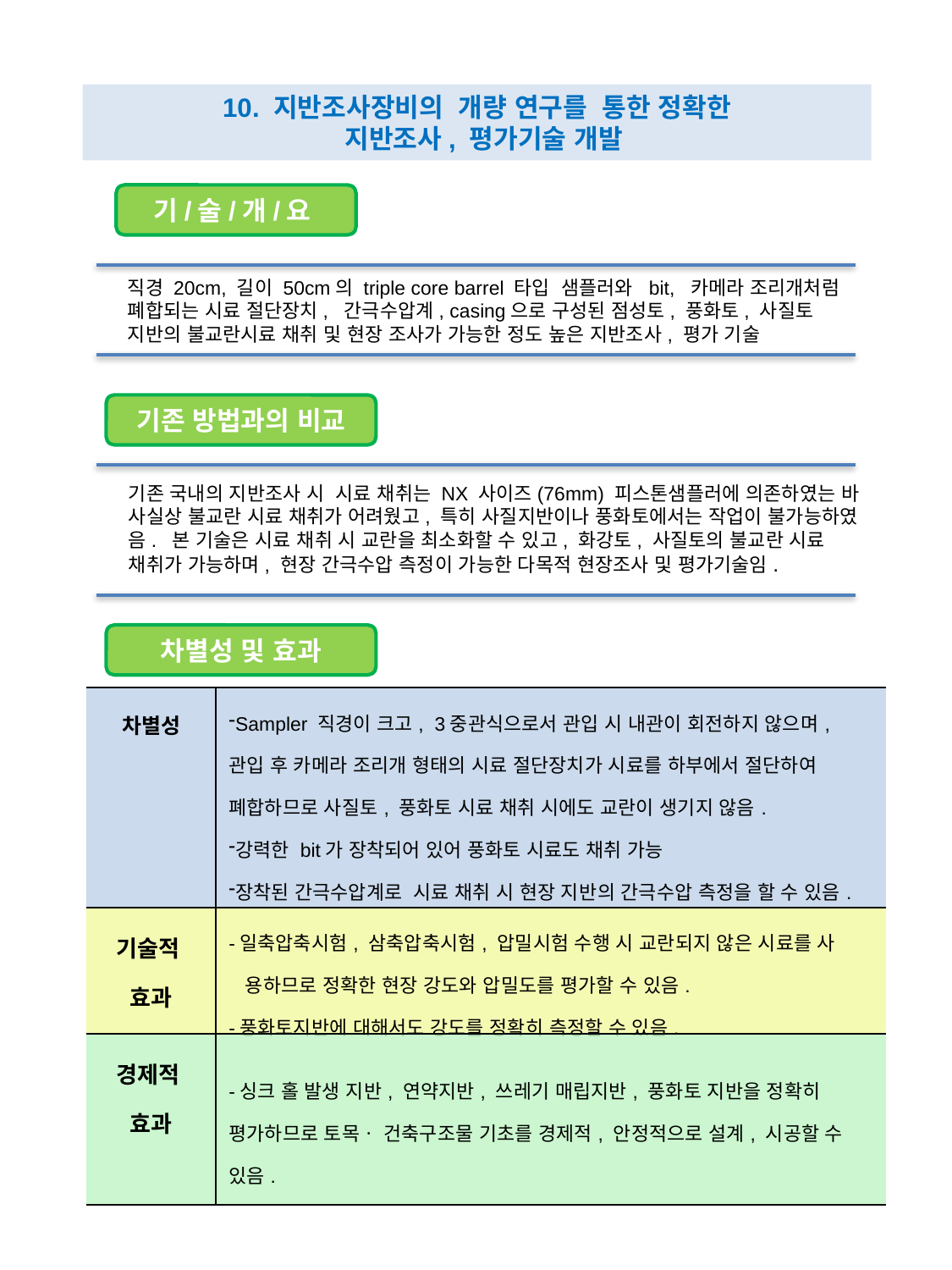

10. 지반조사장비의  개량 연구를  통한 정확한
 지반조사, 평가기술 개발
기/술/개/요
직경 20cm, 길이 50cm의 triple core barrel 타입  샘플러와  bit,  카메라 조리개처럼 폐합되는 시료 절단장치,  간극수압계, casing으로 구성된 점성토, 풍화토, 사질토 지반의 불교란시료 채취 및 현장 조사가 가능한 정도 높은 지반조사, 평가 기술

기존 방법과의 비교

기존 국내의 지반조사 시  시료 채취는 NX 사이즈(76mm) 피스톤샘플러에 의존하였는 바 사실상 불교란 시료 채취가 어려웠고, 특히 사질지반이나 풍화토에서는 작업이 불가능하였음.  본 기술은 시료 채취 시 교란을 최소화할 수 있고, 화강토, 사질토의 불교란 시료 채취가 가능하며, 현장 간극수압 측정이 가능한 다목적 현장조사 및 평가기술임.

차별성 및 효과
| 차별성 | Sampler 직경이 크고, 3중관식으로서 관입 시 내관이 회전하지 않으며, 관입 후 카메라 조리개 형태의 시료 절단장치가 시료를 하부에서 절단하여 폐합하므로 사질토, 풍화토 시료 채취 시에도 교란이 생기지 않음. 강력한 bit가 장착되어 있어 풍화토 시료도 채취 가능 장착된 간극수압계로 시료 채취 시 현장 지반의 간극수압 측정을 할 수 있음. |
| --- | --- |
| 기술적 효과 | -일축압축시험, 삼축압축시험, 압밀시험 수행 시 교란되지 않은 시료를 사 용하므로 정확한 현장 강도와 압밀도를 평가할 수 있음. -풍화토지반에 대해서도 강도를 정확히 측정할 수 있음. |
| 경제적 효과 | -싱크 홀 발생 지반, 연약지반, 쓰레기 매립지반, 풍화토 지반을 정확히 평가하므로 토목ㆍ 건축구조물 기초를 경제적, 안정적으로 설계, 시공할 수 있음. |